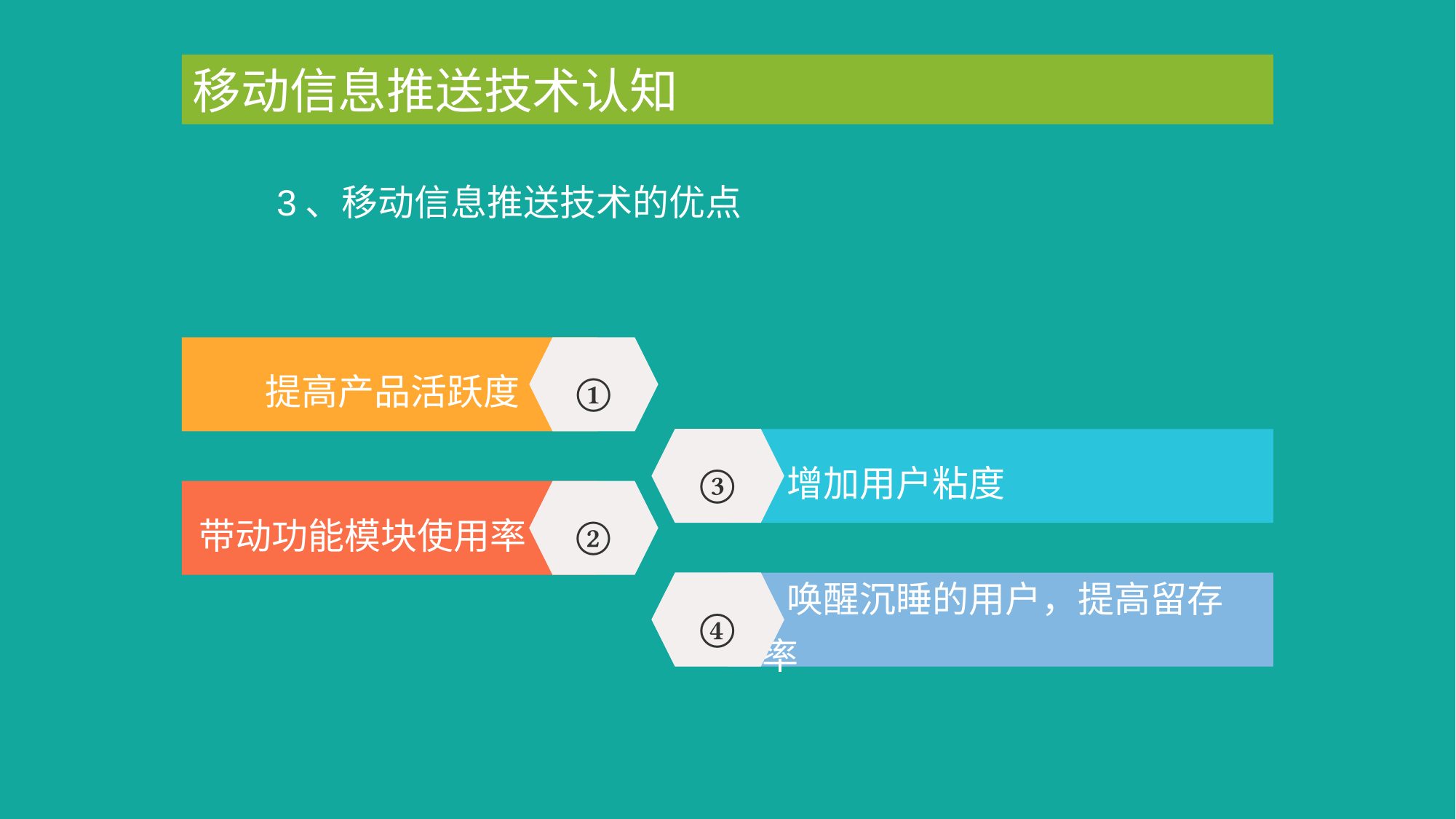

移动信息推送技术认知
3、移动信息推送技术的优点
       提高产品活跃度
①
③
  增加用户粘度
②
带动功能模块使用率
④
  唤醒沉睡的用户，提高留存率